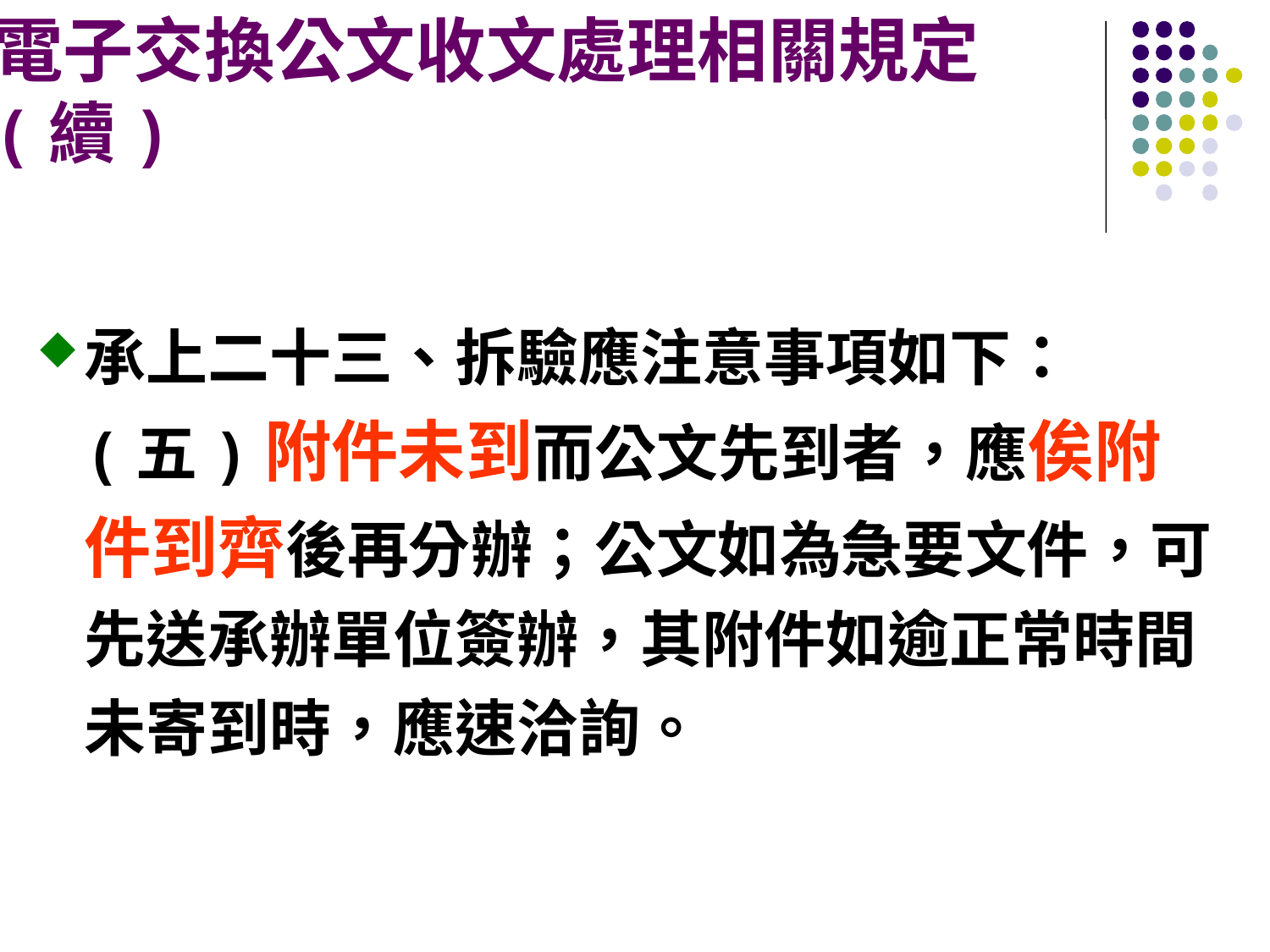

電子交換公文收文處理相關規定(續)
承上二十三、拆驗應注意事項如下：(五)附件未到而公文先到者，應俟附件到齊後再分辦；公文如為急要文件，可先送承辦單位簽辦，其附件如逾正常時間未寄到時，應速洽詢。